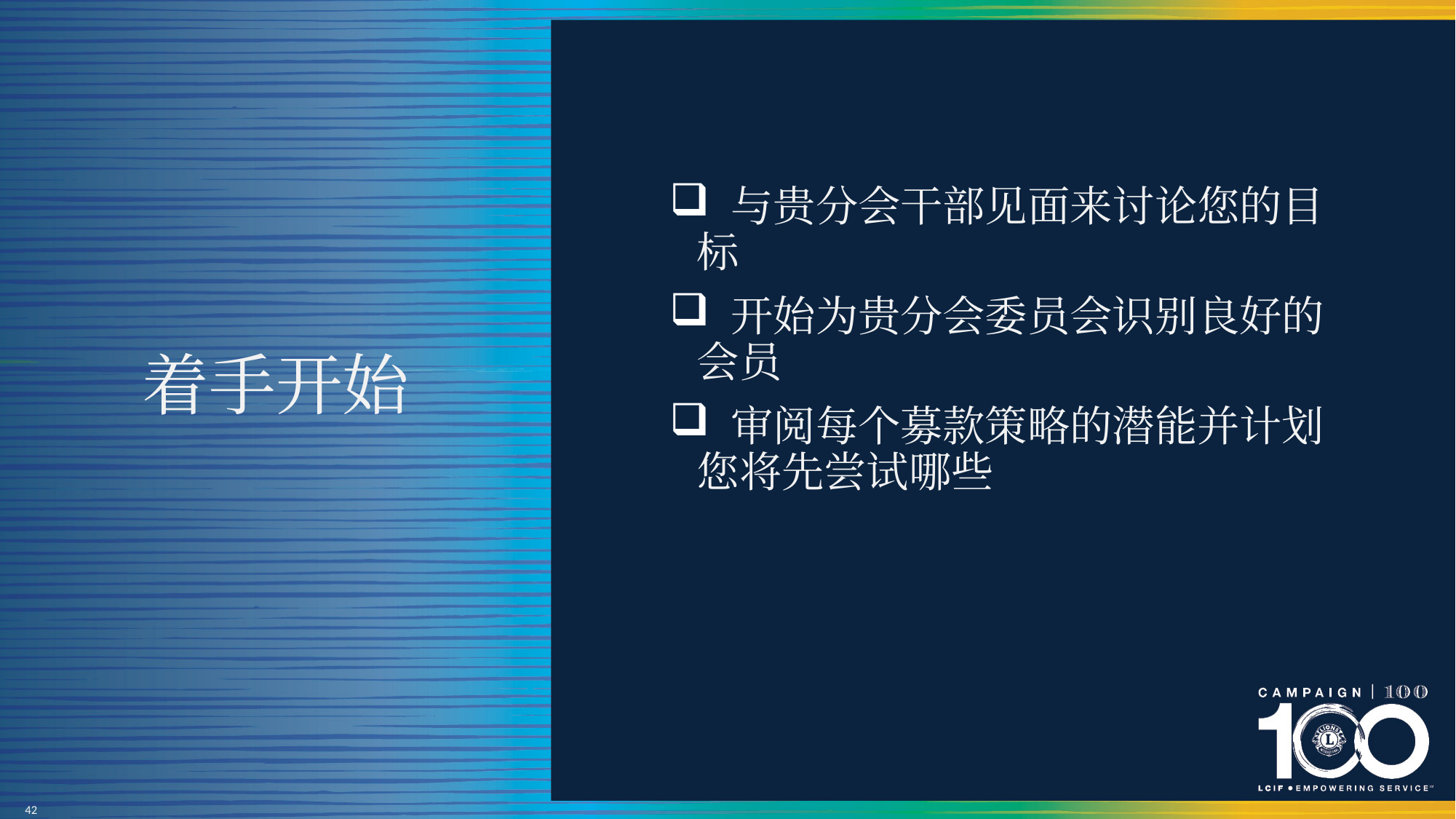

# 着手开始
 与贵分会干部见面来讨论您的目标
 开始为贵分会委员会识别良好的
会员
 审阅每个募款策略的潜能并计划您将先尝试哪些